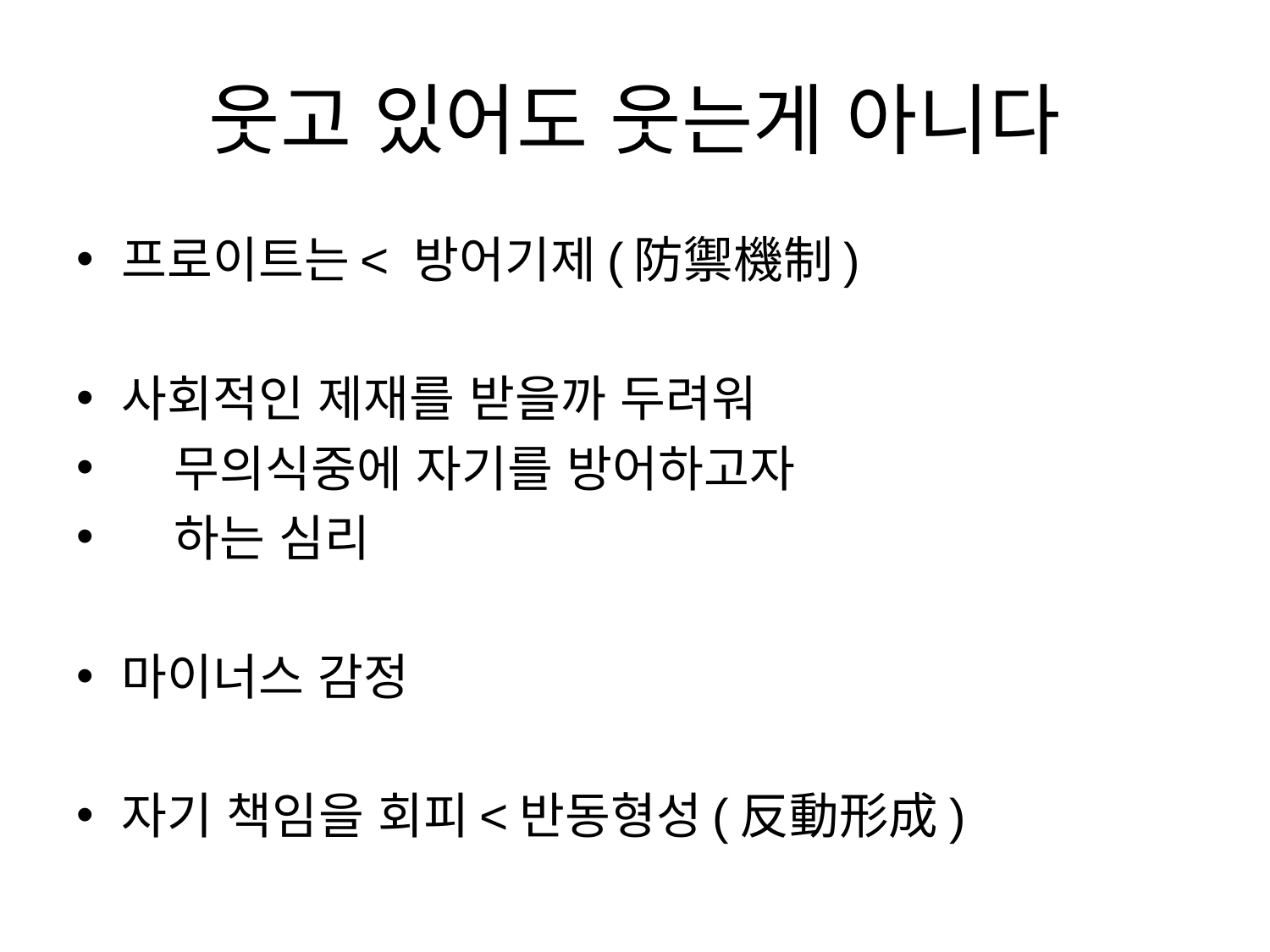

# 웃고 있어도 웃는게 아니다
프로이트는< 방어기제(防禦機制)

사회적인 제재를 받을까 두려워
   무의식중에 자기를 방어하고자
   하는 심리

마이너스 감정

자기 책임을 회피<반동형성(反動形成)